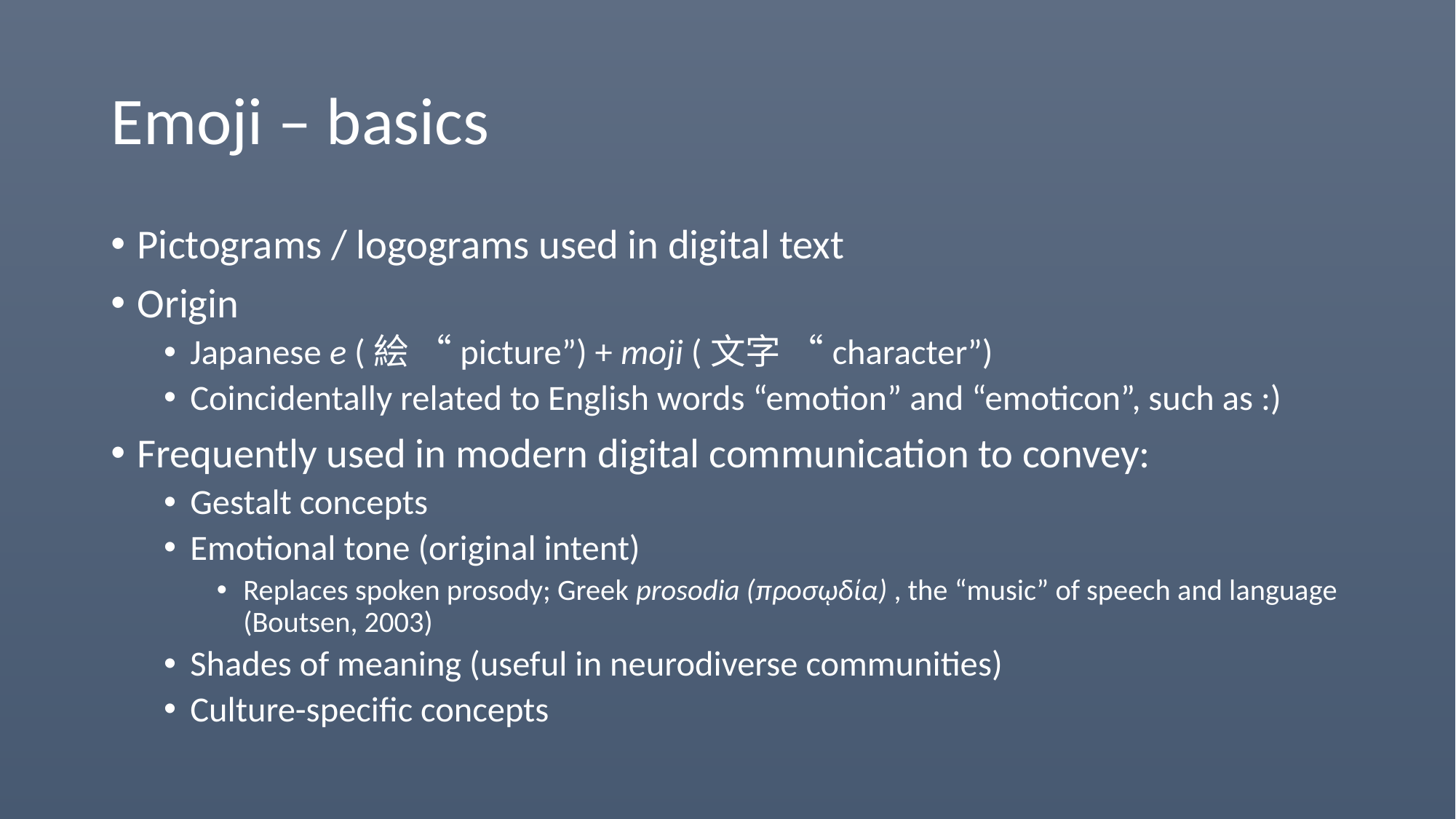

# Emoji – basics
Pictograms / logograms used in digital text
Origin
Japanese e (絵 “picture”) + moji (文字 “character”)
Coincidentally related to English words “emotion” and “emoticon”, such as :)
Frequently used in modern digital communication to convey:
Gestalt concepts
Emotional tone (original intent)
Replaces spoken prosody; Greek prosodia (προσῳδία) , the “music” of speech and language (Boutsen, 2003)
Shades of meaning (useful in neurodiverse communities)
Culture-specific concepts